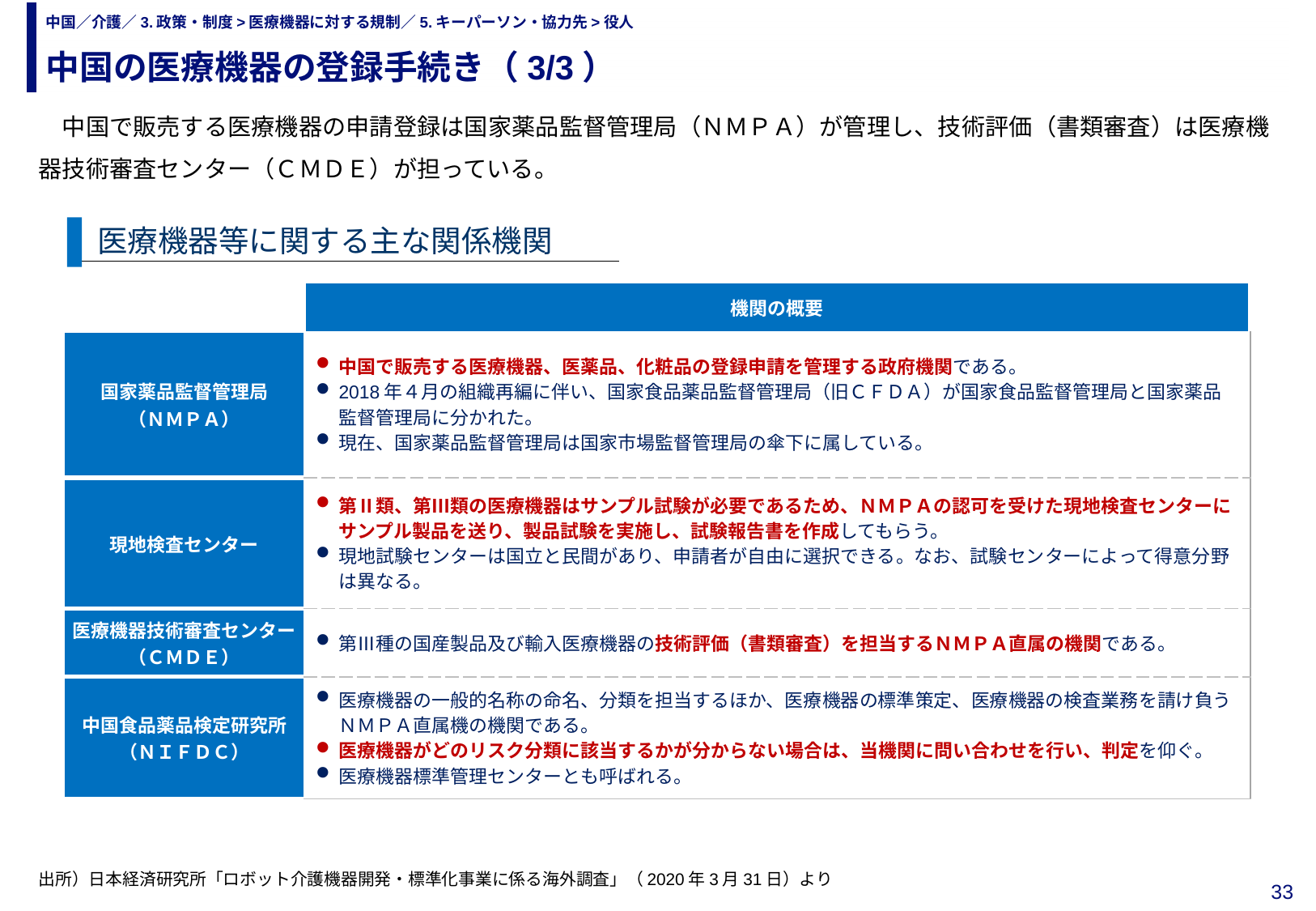

中国の医療機器の登録手続き（3/3）
# 中国／介護／3.政策・制度>医療機器に対する規制／5.キーパーソン・協力先>役人
　中国で販売する医療機器の申請登録は国家薬品監督管理局（ＮＭＰＡ）が管理し、技術評価（書類審査）は医療機器技術審査センター（ＣＭＤＥ）が担っている。
医療機器等に関する主な関係機関

|  | 機関の概要 |
| --- | --- |
| 国家薬品監督管理局 （ＮＭＰＡ） | 中国で販売する医療機器、医薬品、化粧品の登録申請を管理する政府機関である。 2018年４月の組織再編に伴い、国家食品薬品監督管理局（旧ＣＦＤＡ）が国家食品監督管理局と国家薬品監督管理局に分かれた。 現在、国家薬品監督管理局は国家市場監督管理局の傘下に属している。 |
| 現地検査センター | 第Ⅱ類、第Ⅲ類の医療機器はサンプル試験が必要であるため、ＮＭＰＡの認可を受けた現地検査センターにサンプル製品を送り、製品試験を実施し、試験報告書を作成してもらう。 現地試験センターは国立と民間があり、申請者が自由に選択できる。なお、試験センターによって得意分野は異なる。 |
| 医療機器技術審査センター （ＣＭＤＥ） | 第Ⅲ種の国産製品及び輸入医療機器の技術評価（書類審査）を担当するＮＭＰＡ直属の機関である。 |
| 中国食品薬品検定研究所 （ＮＩＦＤＣ） | 医療機器の一般的名称の命名、分類を担当するほか、医療機器の標準策定、医療機器の検査業務を請け負うＮＭＰＡ直属機の機関である。 医療機器がどのリスク分類に該当するかが分からない場合は、当機関に問い合わせを行い、判定を仰ぐ。 医療機器標準管理センターとも呼ばれる。 |
出所）日本経済研究所「ロボット介護機器開発・標準化事業に係る海外調査」（2020年3月31日）より